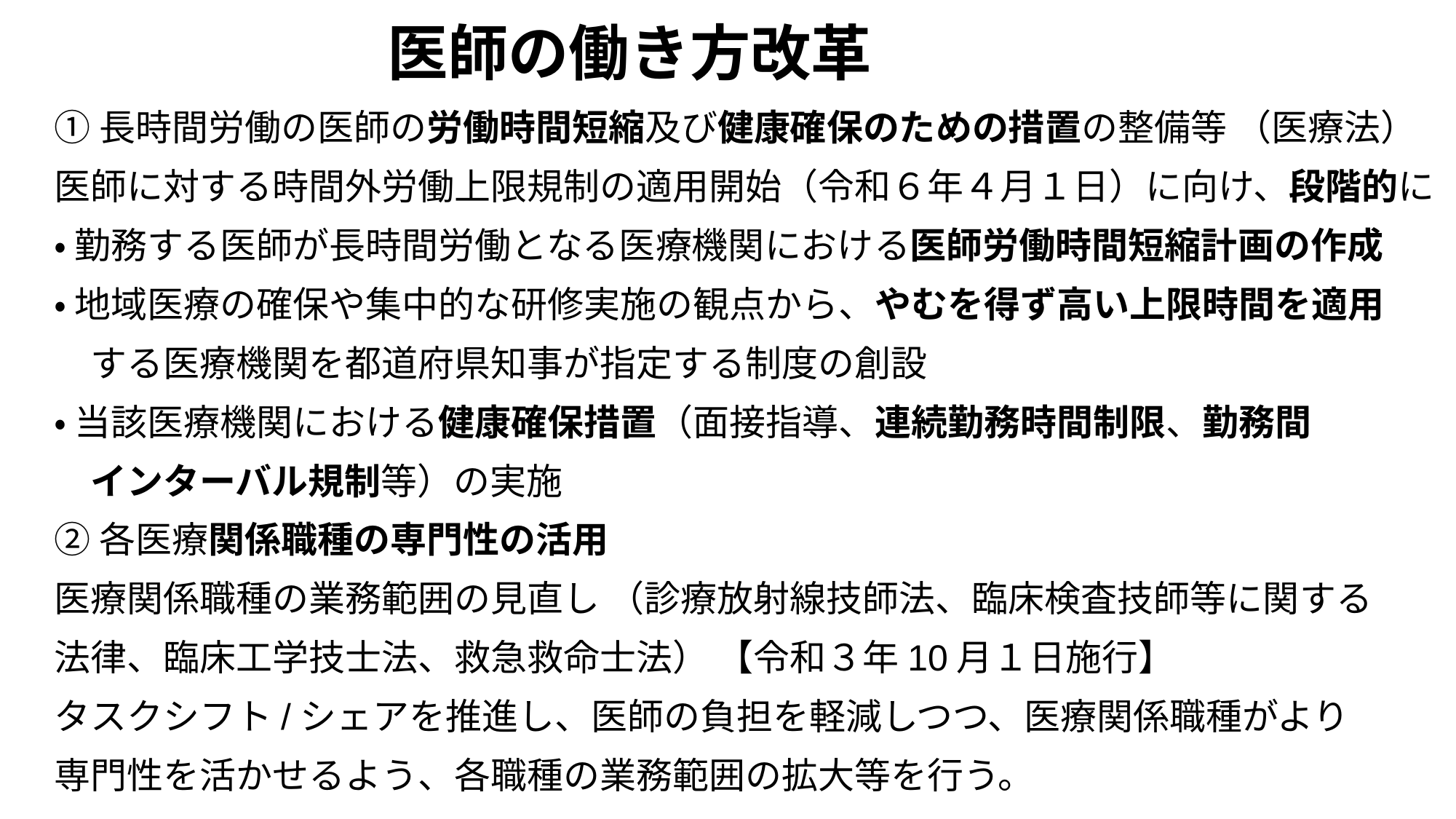

医師の働き方改革
①長時間労働の医師の労働時間短縮及び健康確保のための措置の整備等 （医療法）
医師に対する時間外労働上限規制の適用開始（令和６年４月１日）に向け、段階的に
・ 勤務する医師が長時間労働となる医療機関における医師労働時間短縮計画の作成
・ 地域医療の確保や集中的な研修実施の観点から、やむを得ず高い上限時間を適用
　する医療機関を都道府県知事が指定する制度の創設
・ 当該医療機関における健康確保措置（面接指導、連続勤務時間制限、勤務間
　インターバル規制等）の実施
②各医療関係職種の専門性の活用
医療関係職種の業務範囲の見直し （診療放射線技師法、臨床検査技師等に関する
法律、臨床工学技士法、救急救命士法） 【令和３年10月１日施行】
タスクシフト/シェアを推進し、医師の負担を軽減しつつ、医療関係職種がより
専門性を活かせるよう、各職種の業務範囲の拡大等を行う。